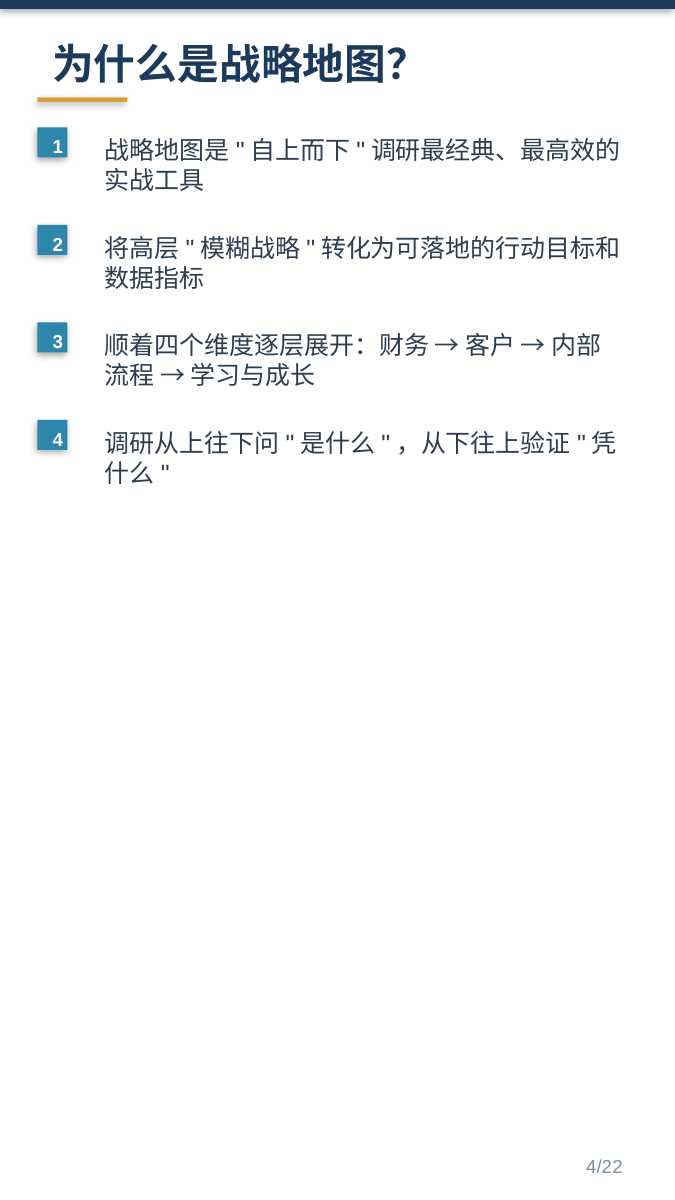

为什么是战略地图？

1
战略地图是"自上而下"调研最经典、最高效的实战工具

2
将高层"模糊战略"转化为可落地的行动目标和数据指标

3
顺着四个维度逐层展开：财务 → 客户 → 内部流程 → 学习与成长

4
调研从上往下问"是什么"，从下往上验证"凭什么"
4/22